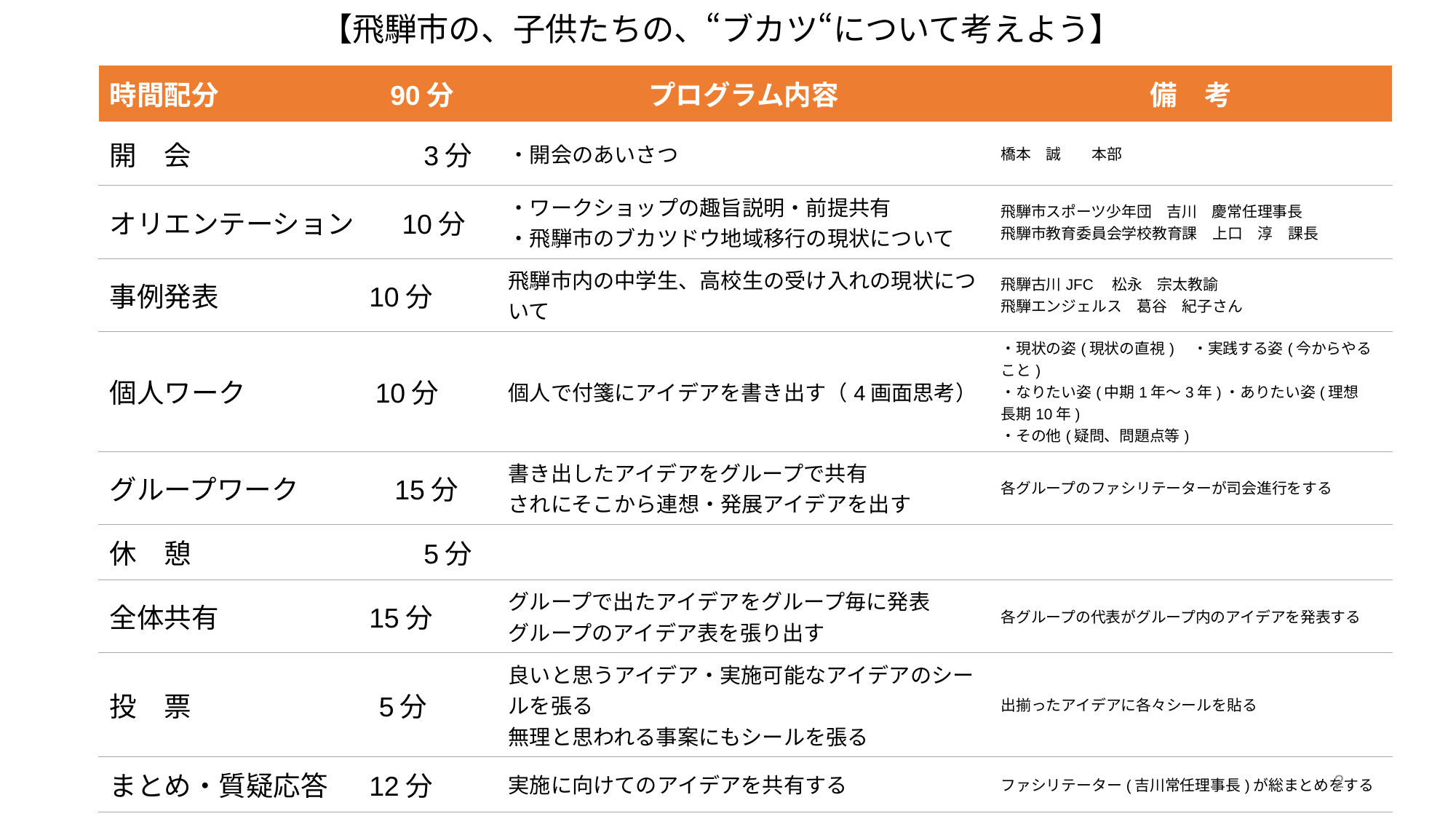

# 【飛騨市の、子供たちの、“ブカツ“について考えよう】
| 時間配分　　　　　　90分 | プログラム内容 | 備　考 |
| --- | --- | --- |
| 開　会　　　　　 　　　3分 | ・開会のあいさつ | 橋本　誠　　本部 |
| オリエンテーション　 10分 | ・ワークショップの趣旨説明・前提共有 ・飛騨市のブカツドウ地域移行の現状について | 飛騨市スポーツ少年団　吉川　慶常任理事長 飛騨市教育委員会学校教育課　上口　淳　課長 |
| 事例発表　　　 　　10分 | 飛騨市内の中学生、高校生の受け入れの現状について | 飛騨古川JFC　松永　宗太教諭 飛騨エンジェルス　葛谷　紀子さん |
| 個人ワーク　　 　　10分 | 個人で付箋にアイデアを書き出す（4画面思考） | ・現状の姿(現状の直視)　・実践する姿(今からやること) ・なりたい姿(中期1年～3年)・ありたい姿(理想　長期10年) ・その他(疑問、問題点等) |
| グループワーク　 　　15分 | 書き出したアイデアをグループで共有 されにそこから連想・発展アイデアを出す | 各グループのファシリテーターが司会進行をする |
| 休　憩　　　　 　　　　5分 |  |  |
| 全体共有　　　 　　15分 | グループで出たアイデアをグループ毎に発表 グループのアイデア表を張り出す | 各グループの代表がグループ内のアイデアを発表する |
| 投　票　 　 　　　 5分 | 良いと思うアイデア・実施可能なアイデアのシールを張る 無理と思われる事案にもシールを張る | 出揃ったアイデアに各々シールを貼る |
| まとめ・質疑応答　 12分 | 実施に向けてのアイデアを共有する | ファシリテーター(吉川常任理事長)が総まとめをする |
| 閉　会　　　　　　　　2分 | 閉会の挨拶 | 嶋　照文　副本部長 |
2